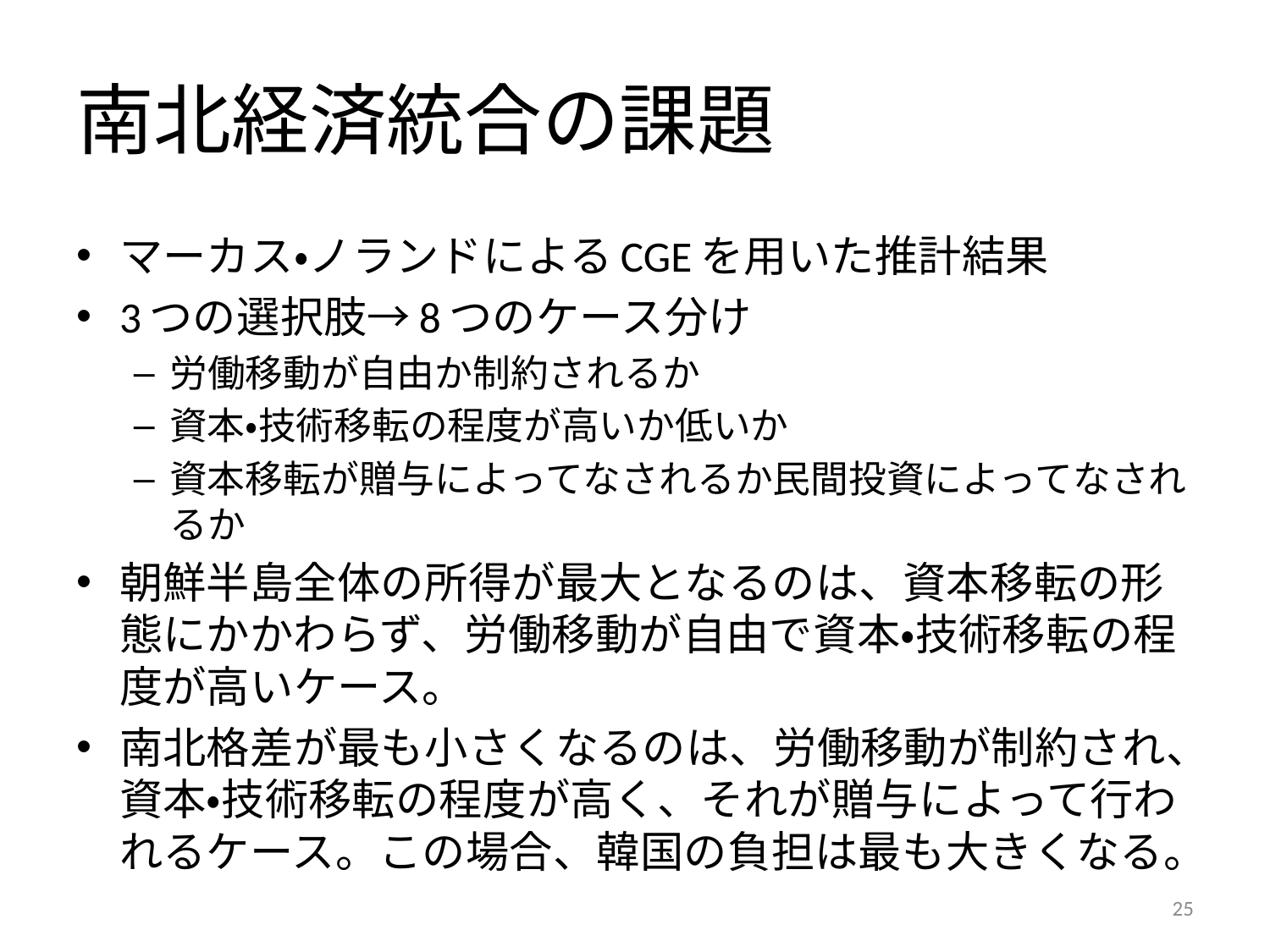

# 南北経済統合の課題
マーカス・ノランドによるCGEを用いた推計結果
3つの選択肢→8つのケース分け
労働移動が自由か制約されるか
資本・技術移転の程度が高いか低いか
資本移転が贈与によってなされるか民間投資によってなされるか
朝鮮半島全体の所得が最大となるのは、資本移転の形態にかかわらず、労働移動が自由で資本・技術移転の程度が高いケース。
南北格差が最も小さくなるのは、労働移動が制約され、資本・技術移転の程度が高く、それが贈与によって行われるケース。この場合、韓国の負担は最も大きくなる。
25